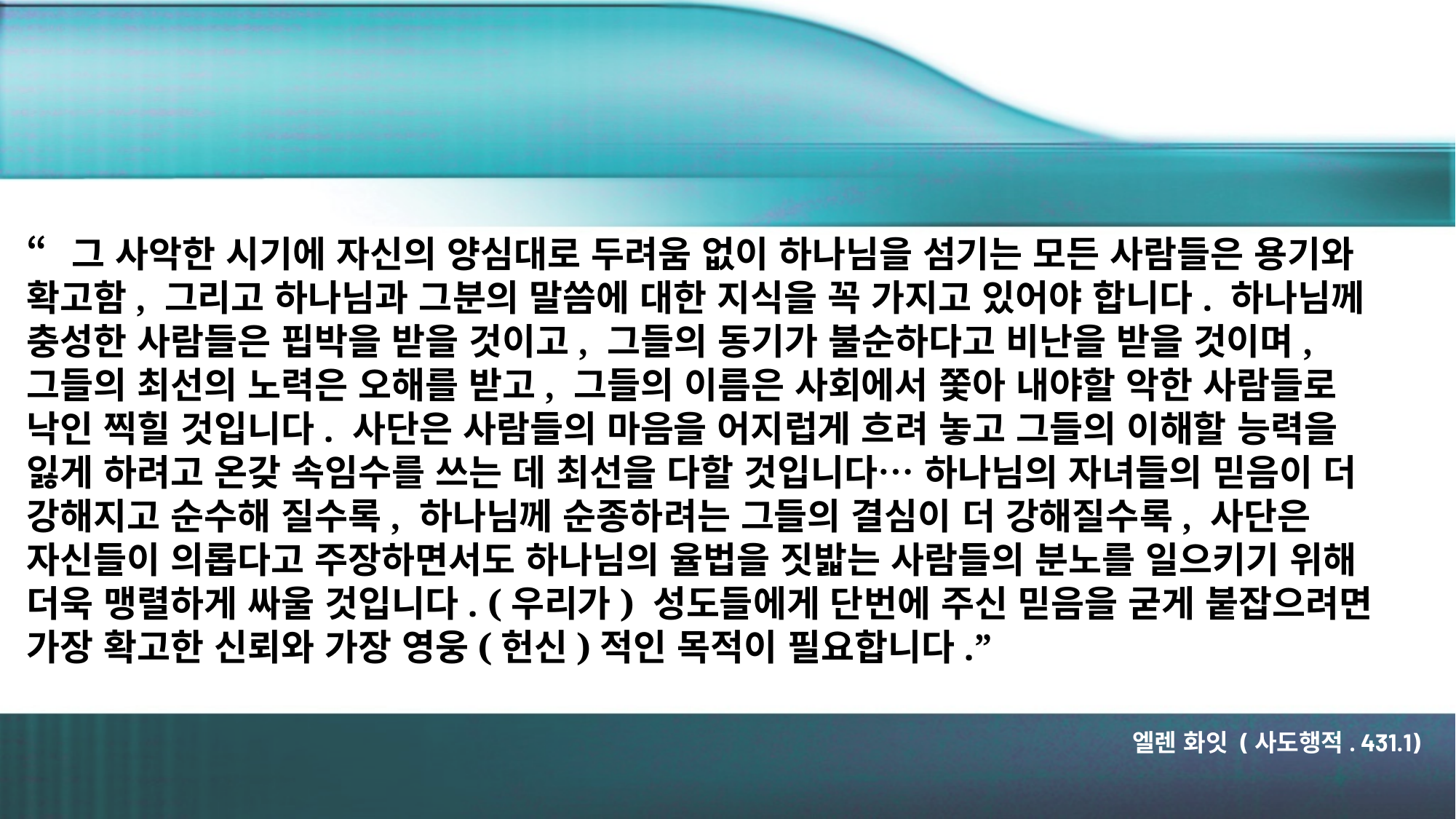

“그 사악한 시기에 자신의 양심대로 두려움 없이 하나님을 섬기는 모든 사람들은 용기와 확고함, 그리고 하나님과 그분의 말씀에 대한 지식을 꼭 가지고 있어야 합니다. 하나님께 충성한 사람들은 핍박을 받을 것이고, 그들의 동기가 불순하다고 비난을 받을 것이며, 그들의 최선의 노력은 오해를 받고, 그들의 이름은 사회에서 쫓아 내야할 악한 사람들로 낙인 찍힐 것입니다. 사단은 사람들의 마음을 어지럽게 흐려 놓고 그들의 이해할 능력을 잃게 하려고 온갖 속임수를 쓰는 데 최선을 다할 것입니다… 하나님의 자녀들의 믿음이 더 강해지고 순수해 질수록, 하나님께 순종하려는 그들의 결심이 더 강해질수록, 사단은 자신들이 의롭다고 주장하면서도 하나님의 율법을 짓밟는 사람들의 분노를 일으키기 위해 더욱 맹렬하게 싸울 것입니다. (우리가) 성도들에게 단번에 주신 믿음을 굳게 붙잡으려면 가장 확고한 신뢰와 가장 영웅(헌신)적인 목적이 필요합니다.”
엘렌 화잇 (사도행적. 431.1)